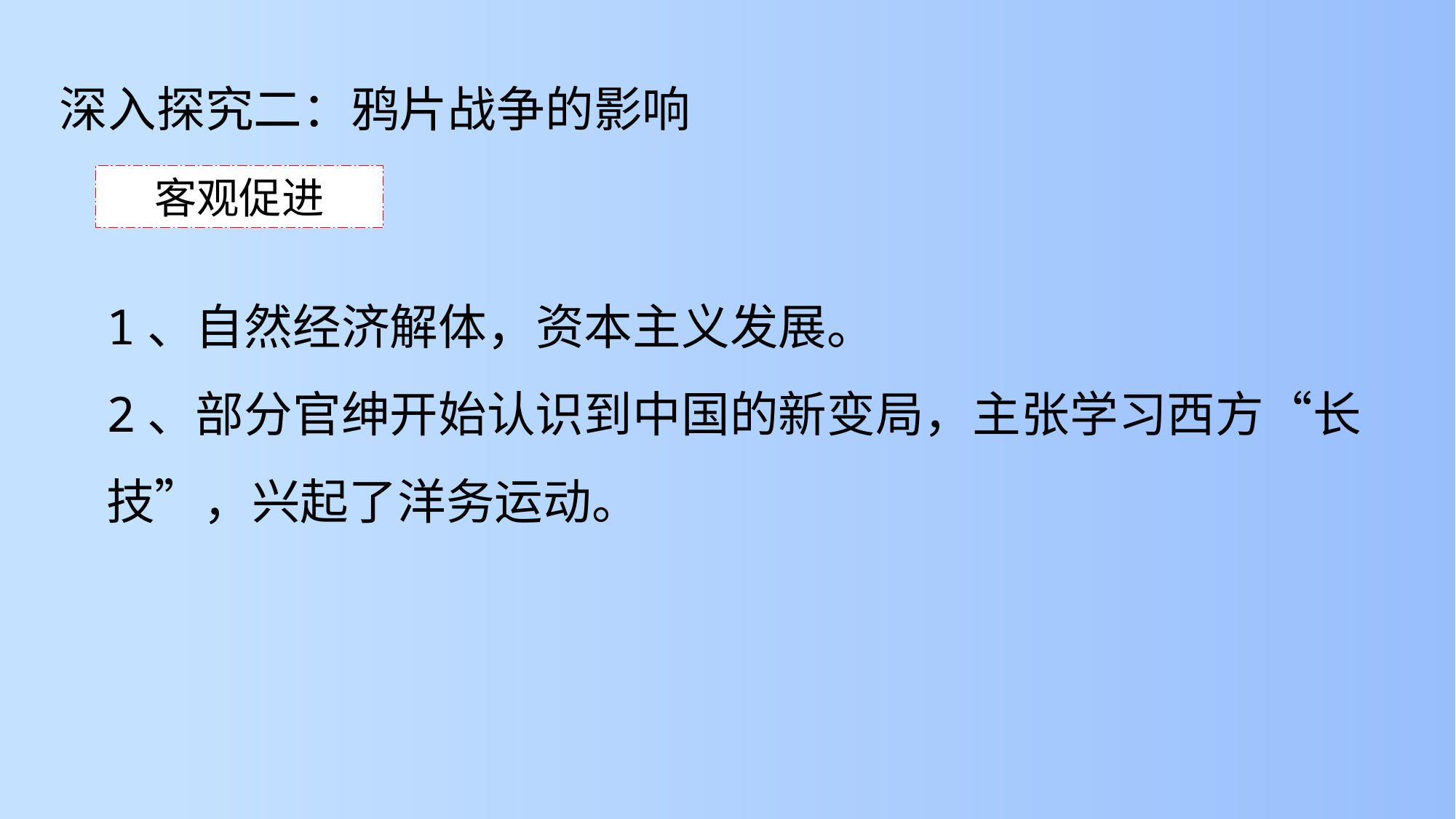

深入探究二：鸦片战争的影响
客观促进
1、自然经济解体，资本主义发展。
2、部分官绅开始认识到中国的新变局，主张学习西方“长技”，兴起了洋务运动。